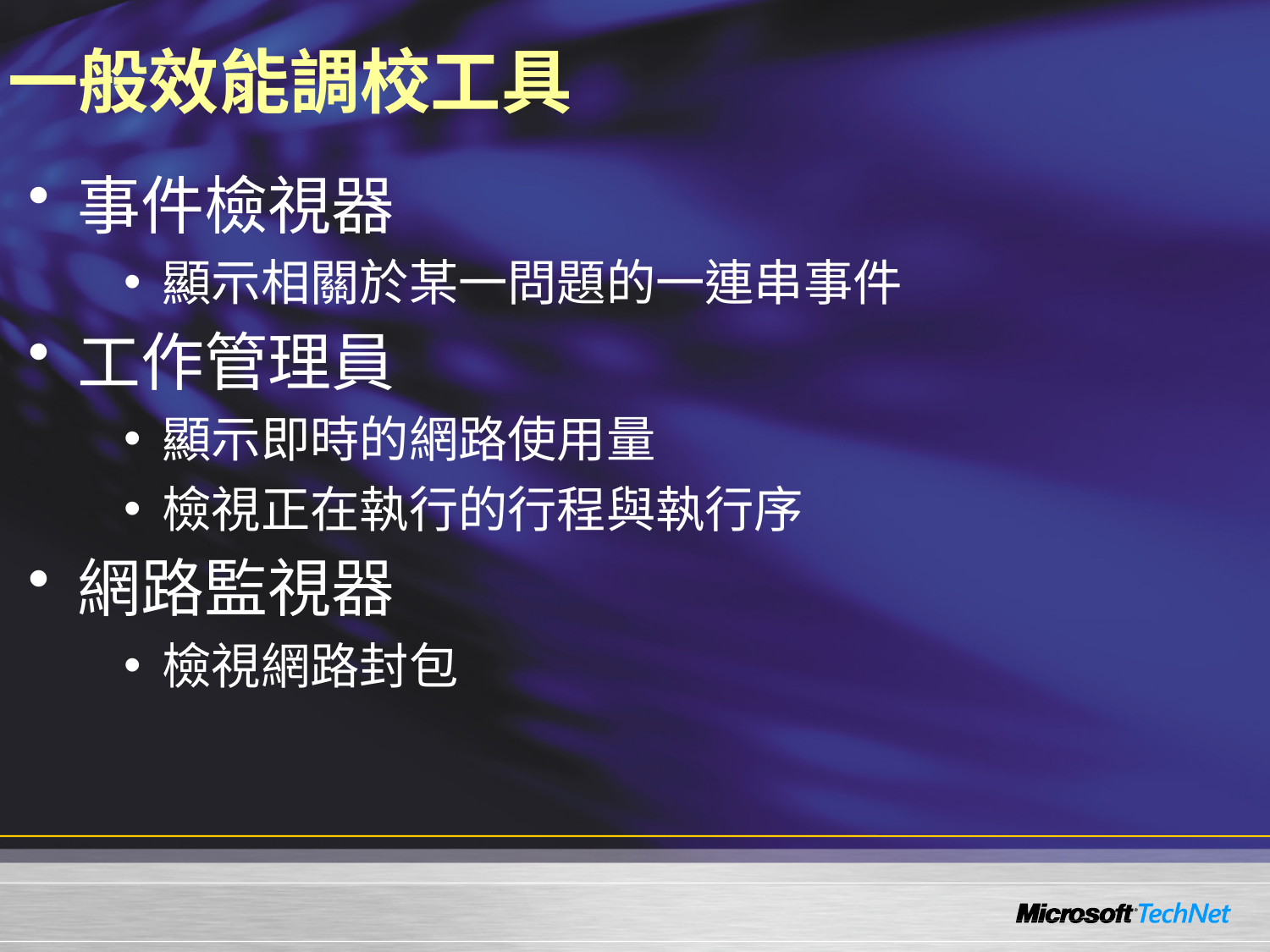

# 一般效能調校工具
事件檢視器
顯示相關於某一問題的一連串事件
工作管理員
顯示即時的網路使用量
檢視正在執行的行程與執行序
網路監視器
檢視網路封包